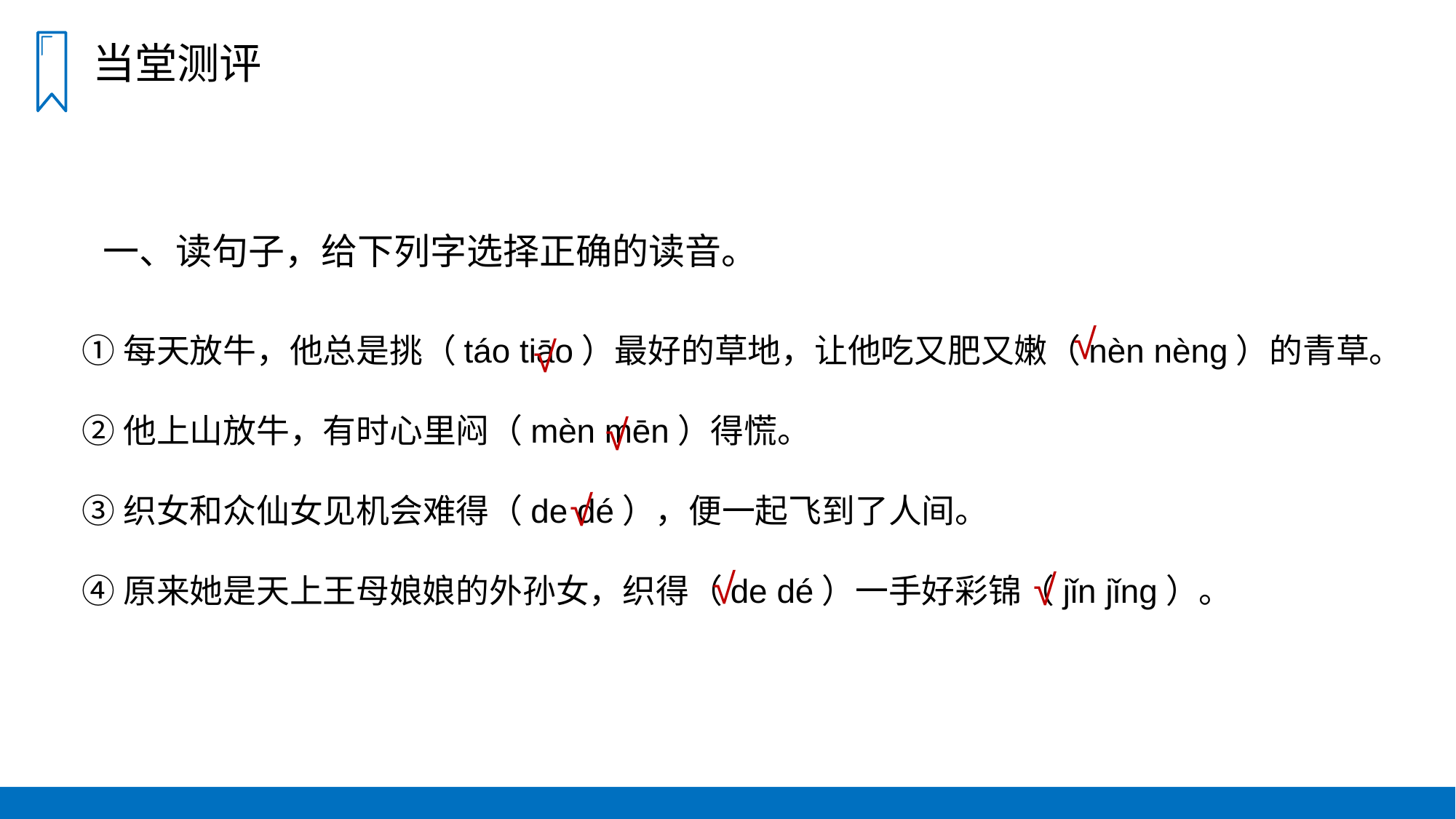

当堂测评
一、读句子，给下列字选择正确的读音。
①每天放牛，他总是挑（táo tiāo）最好的草地，让他吃又肥又嫩（nèn nèng）的青草。
②他上山放牛，有时心里闷（mèn mēn）得慌。
③织女和众仙女见机会难得（de dé），便一起飞到了人间。
④原来她是天上王母娘娘的外孙女，织得（de dé）一手好彩锦（jǐn jǐng）。
√
√
√
√
√
√